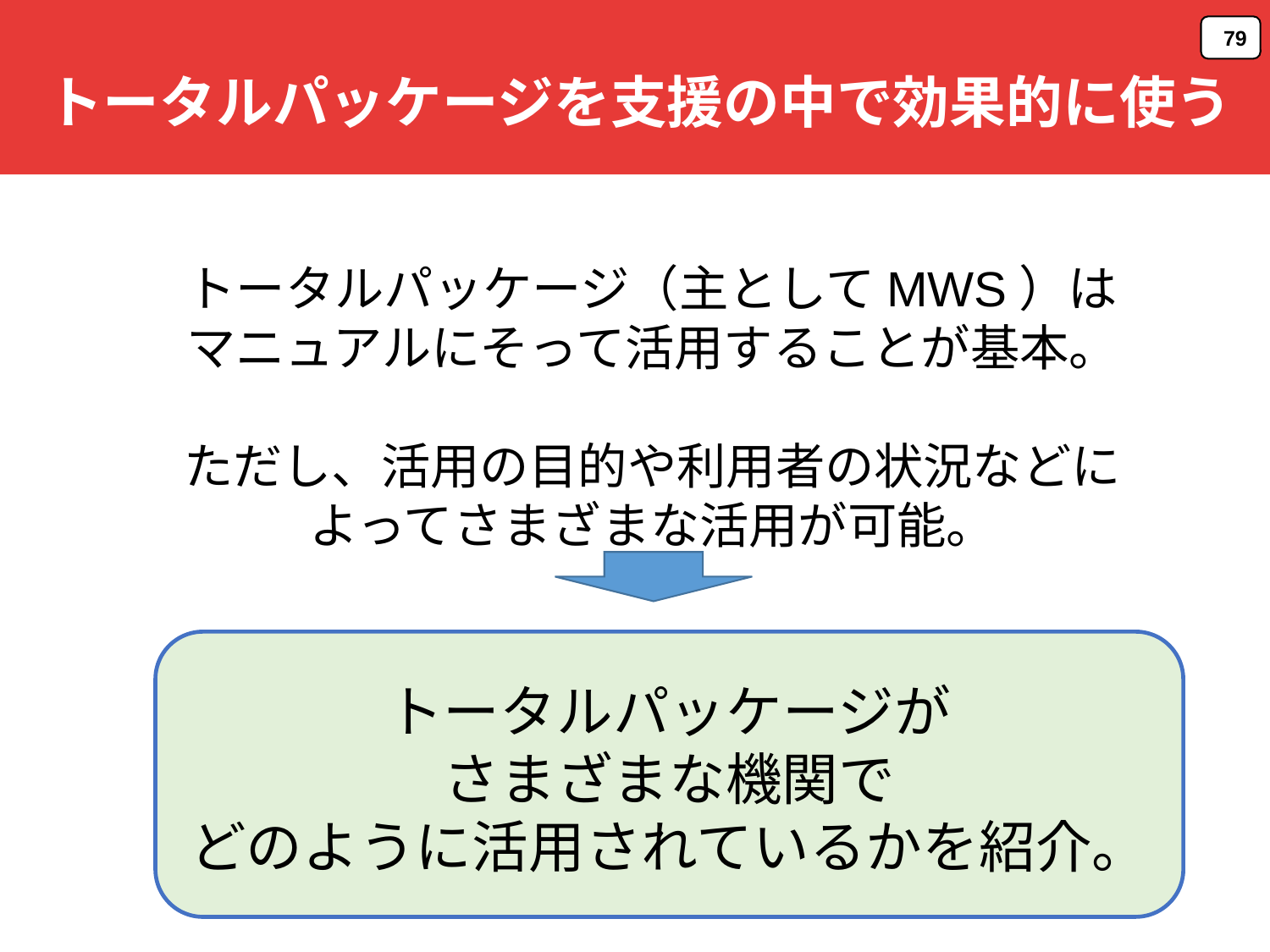

79

トータルパッケージを支援の中で効果的に使う
トータルパッケージ（主としてMWS）は
マニュアルにそって活用することが基本。

ただし、活用の目的や利用者の状況などに
よってさまざまな活用が可能。

トータルパッケージが
さまざまな機関で
どのように活用されているかを紹介。